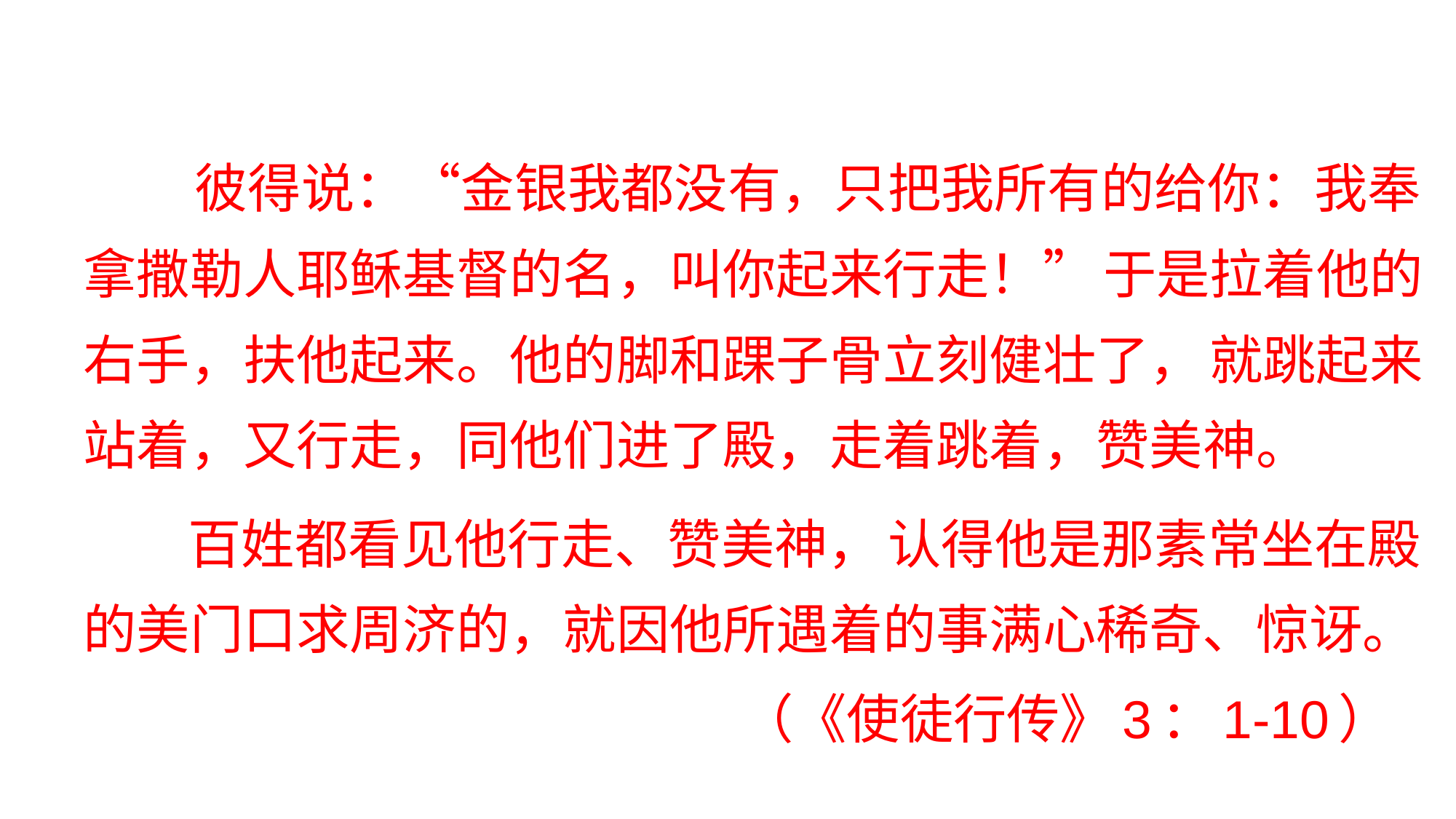

#
         彼得说：“金银我都没有，只把我所有的给你：我奉拿撒勒人耶稣基督的名，叫你起来行走！” 于是拉着他的右手，扶他起来。他的脚和踝子骨立刻健壮了， 就跳起来站着，又行走，同他们进了殿，走着跳着，赞美神。
        百姓都看见他行走、赞美神， 认得他是那素常坐在殿的美门口求周济的，就因他所遇着的事满心稀奇、惊讶。
                                                      （《使徒行传》3：1-10）